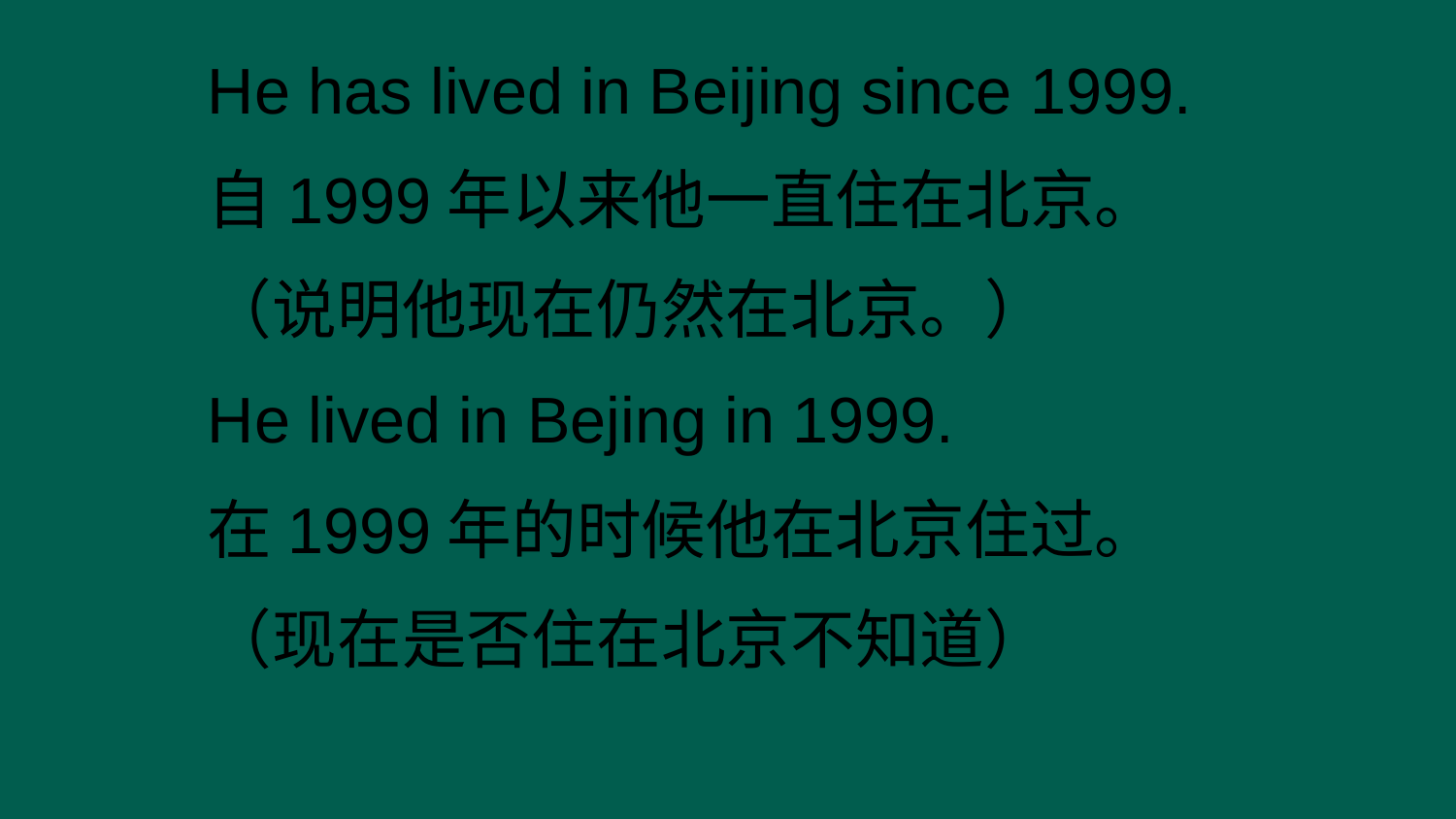

He has lived in Beijing since 1999.
自1999年以来他一直住在北京。
（说明他现在仍然在北京。）
He lived in Bejing in 1999.
在1999年的时候他在北京住过。
（现在是否住在北京不知道）